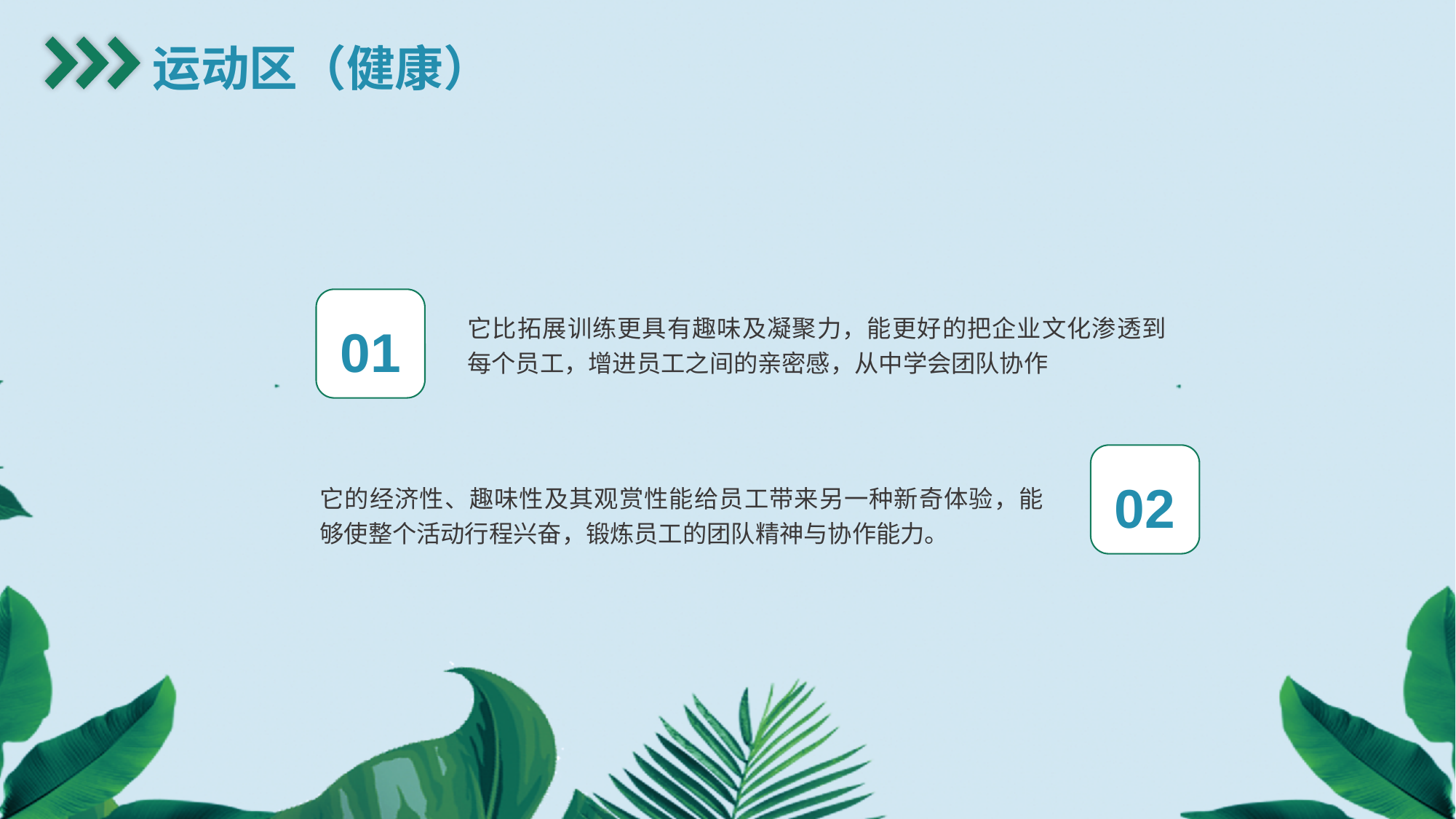

运动区（健康）

01
它比拓展训练更具有趣味及凝聚力，能更好的把企业文化渗透到每个员工，增进员工之间的亲密感，从中学会团队协作
02
它的经济性、趣味性及其观赏性能给员工带来另一种新奇体验，能够使整个活动行程兴奋，锻炼员工的团队精神与协作能力。